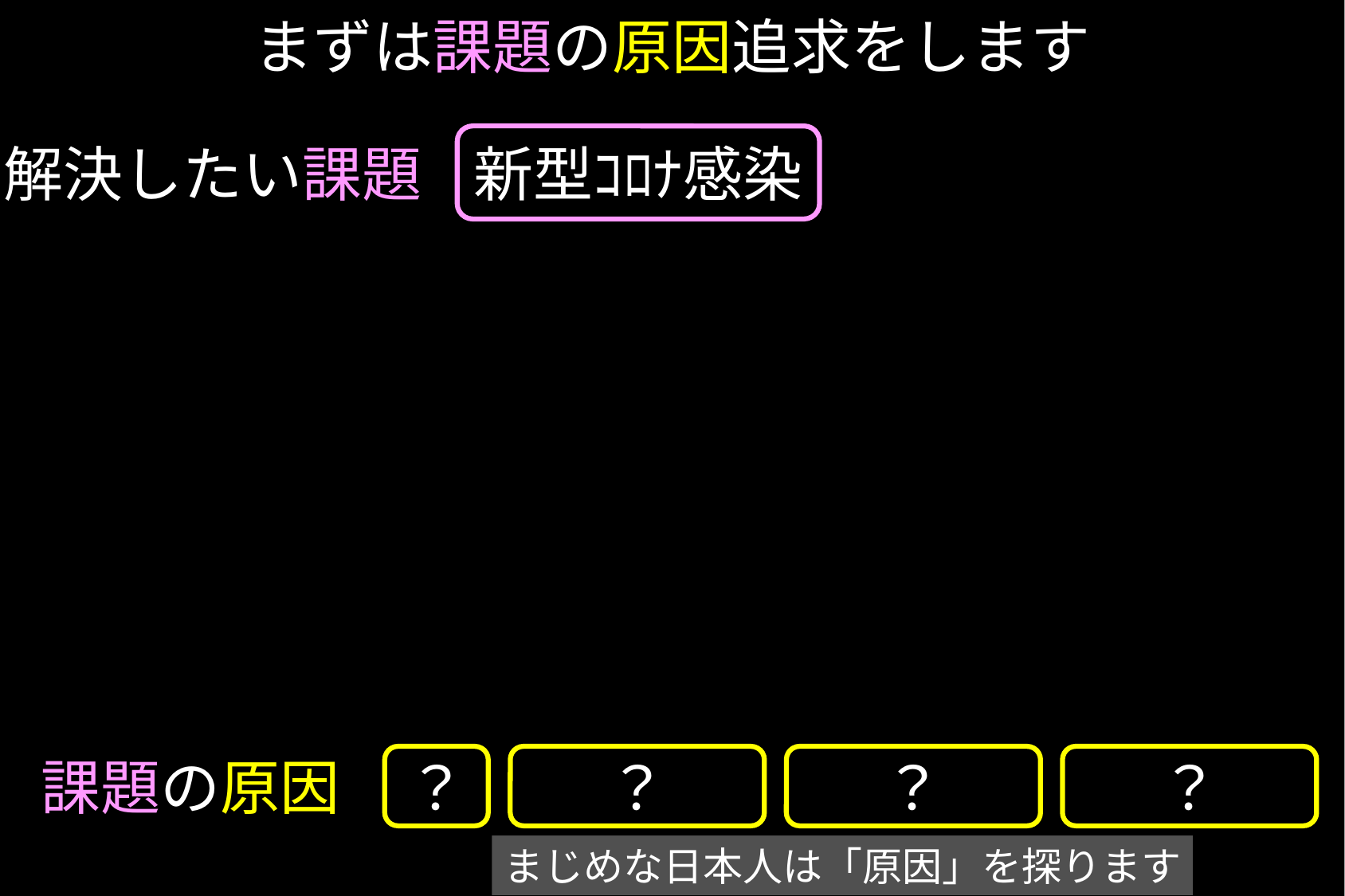

# まずは課題の原因追求をします
新型ｺﾛﾅ感染
解決したい課題
課題の原因
？
？
？
？
まじめな日本人は「原因」を探ります